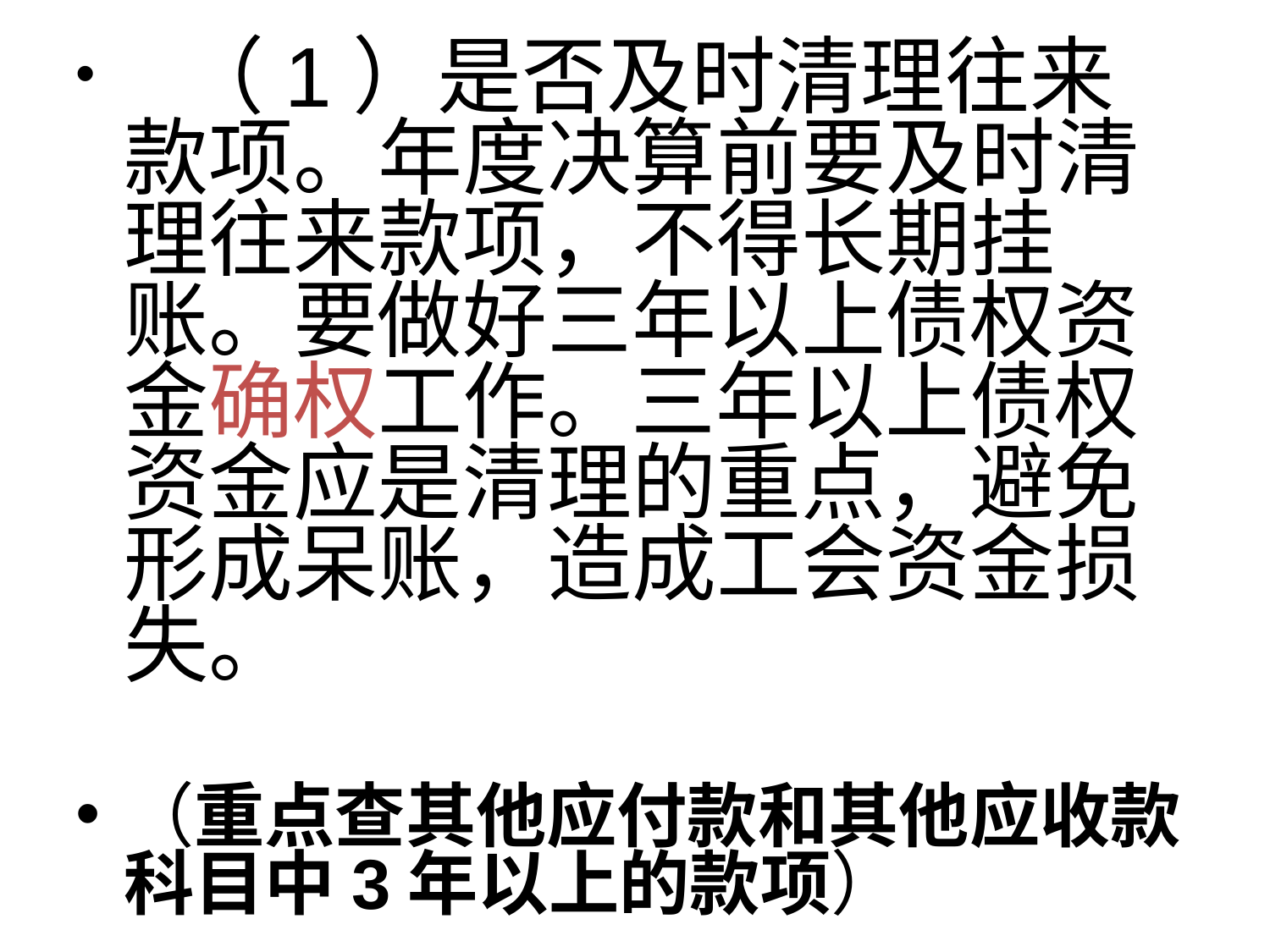

（1）是否及时清理往来款项。年度决算前要及时清理往来款项，不得长期挂账。要做好三年以上债权资金确权工作。三年以上债权资金应是清理的重点，避免形成呆账，造成工会资金损失。

（重点查其他应付款和其他应收款科目中3年以上的款项）
#